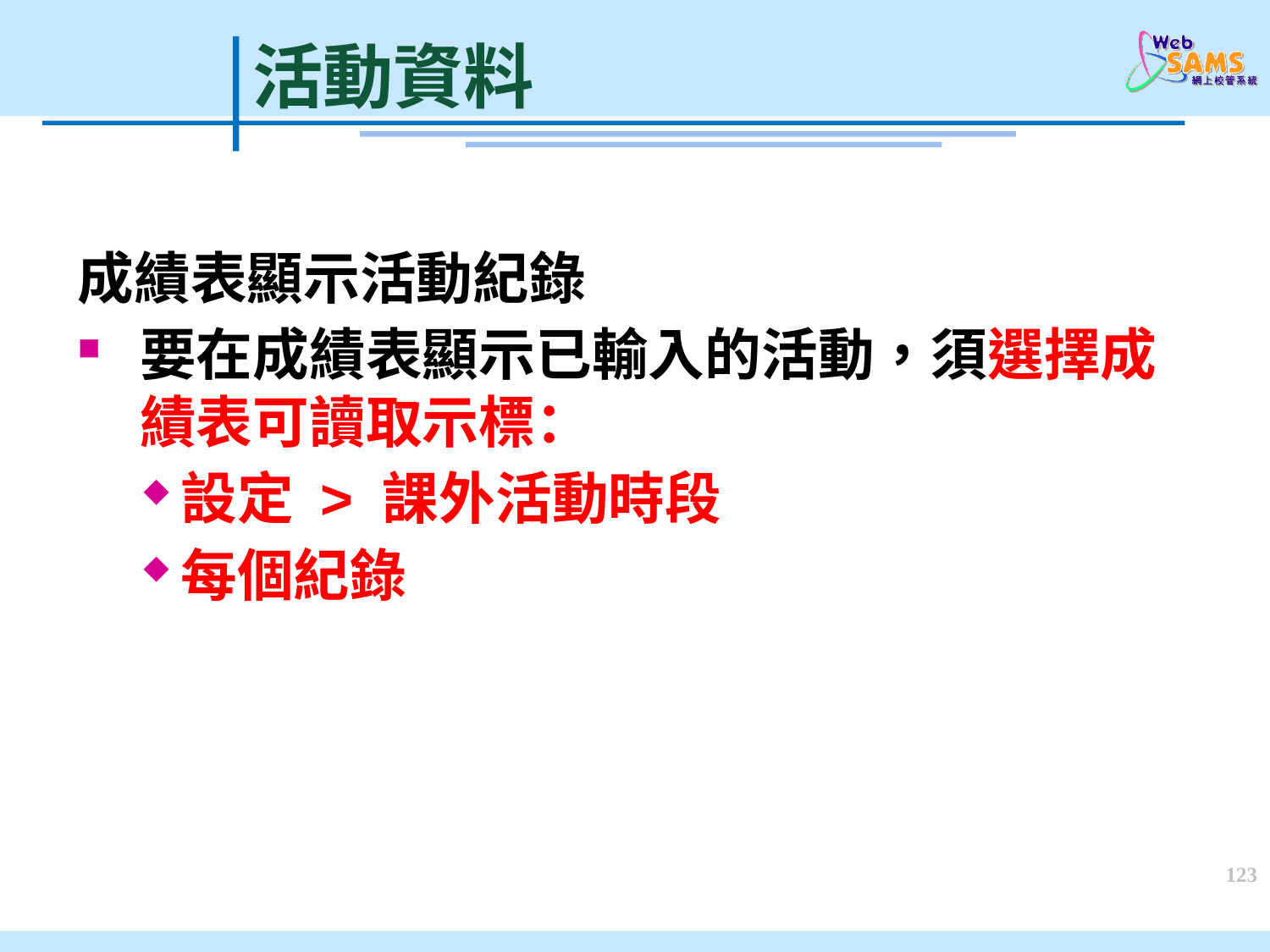

# 活動資料
成績表顯示活動紀錄
要在成績表顯示已輸入的活動，須選擇成績表可讀取示標：
設定 > 課外活動時段
每個紀錄
123